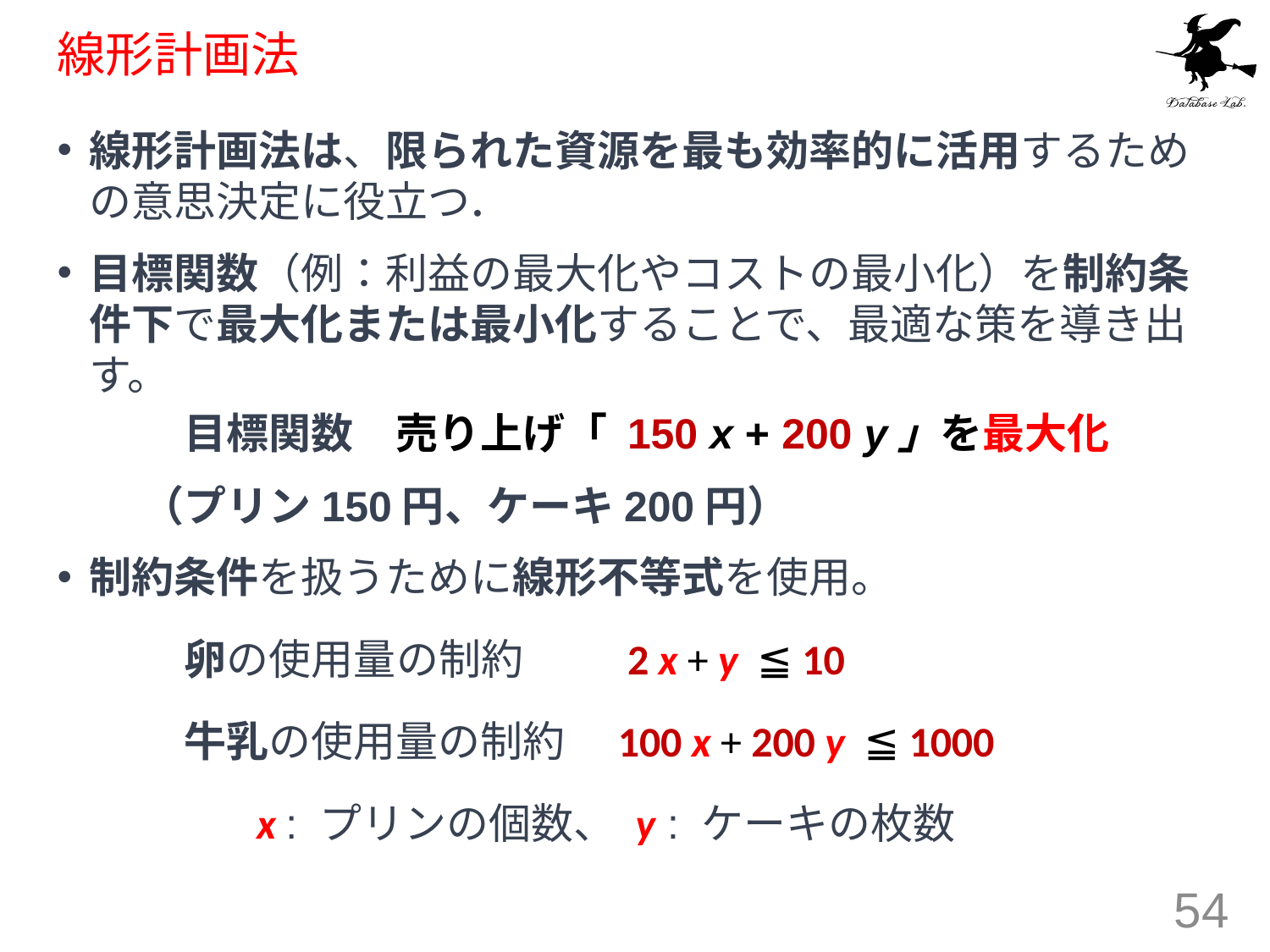

# 線形計画法
線形計画法は、限られた資源を最も効率的に活用するための意思決定に役立つ．
目標関数（例：利益の最大化やコストの最小化）を制約条件下で最大化または最小化することで、最適な策を導き出す。
	目標関数　売り上げ「 150 x + 200 y」を最大化
　　（プリン150円、ケーキ200円）
制約条件を扱うために線形不等式を使用。
	卵の使用量の制約	 　2 x + y  ≦ 10
	牛乳の使用量の制約　100 x + 200 y  ≦ 1000
	 　x : プリンの個数、 y : ケーキの枚数

54